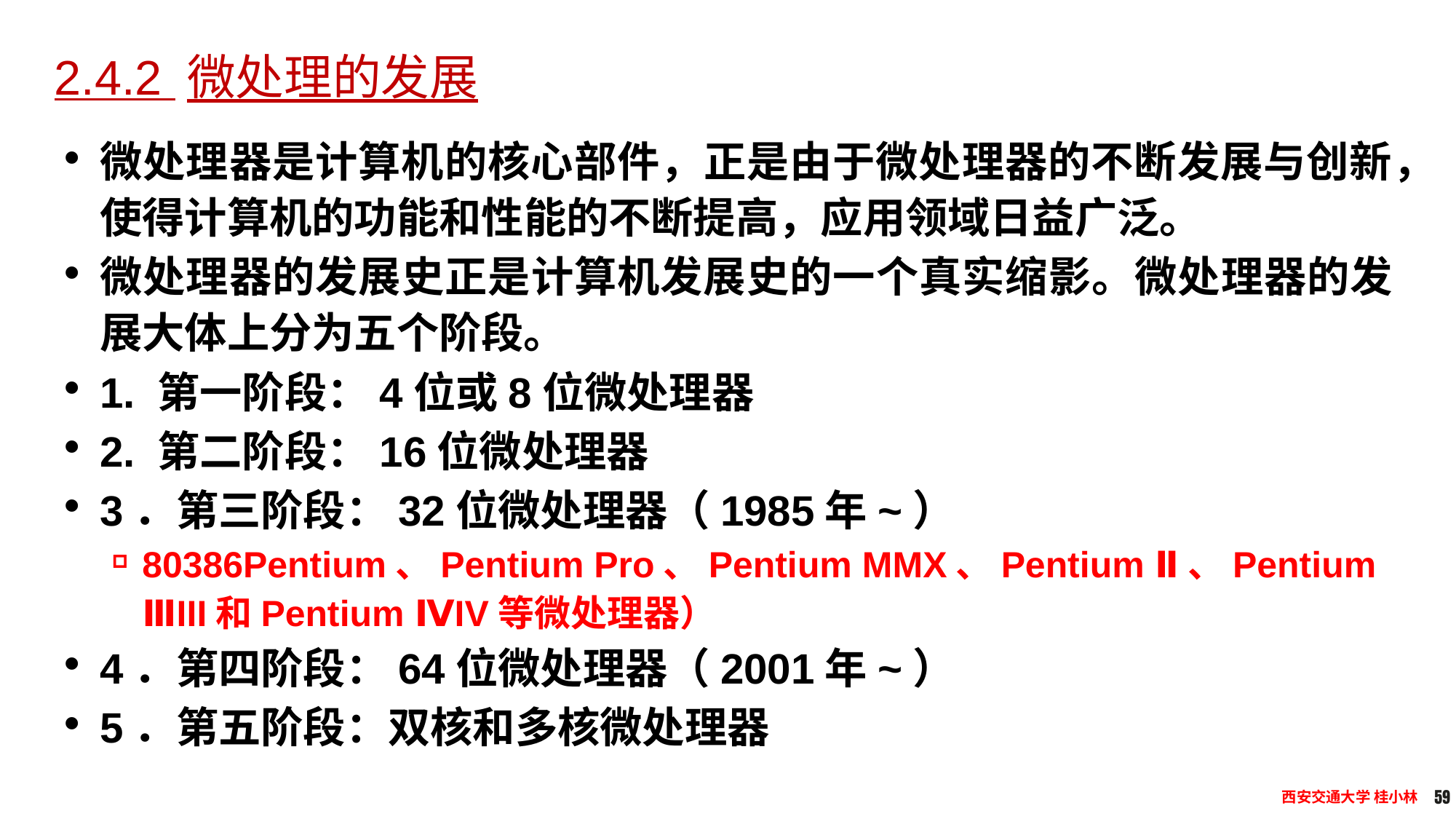

# 2.4.2 微处理的发展
微处理器是计算机的核心部件，正是由于微处理器的不断发展与创新，使得计算机的功能和性能的不断提高，应用领域日益广泛。
微处理器的发展史正是计算机发展史的一个真实缩影。微处理器的发展大体上分为五个阶段。
1. 第一阶段：4位或8位微处理器
2. 第二阶段：16位微处理器
3．第三阶段：32位微处理器（1985年~）
80386Pentium、Pentium Pro、Pentium MMX、Pentium Ⅱ、Pentium ⅢIII和Pentium ⅣIV等微处理器）
4．第四阶段：64位微处理器（2001年~）
5．第五阶段：双核和多核微处理器